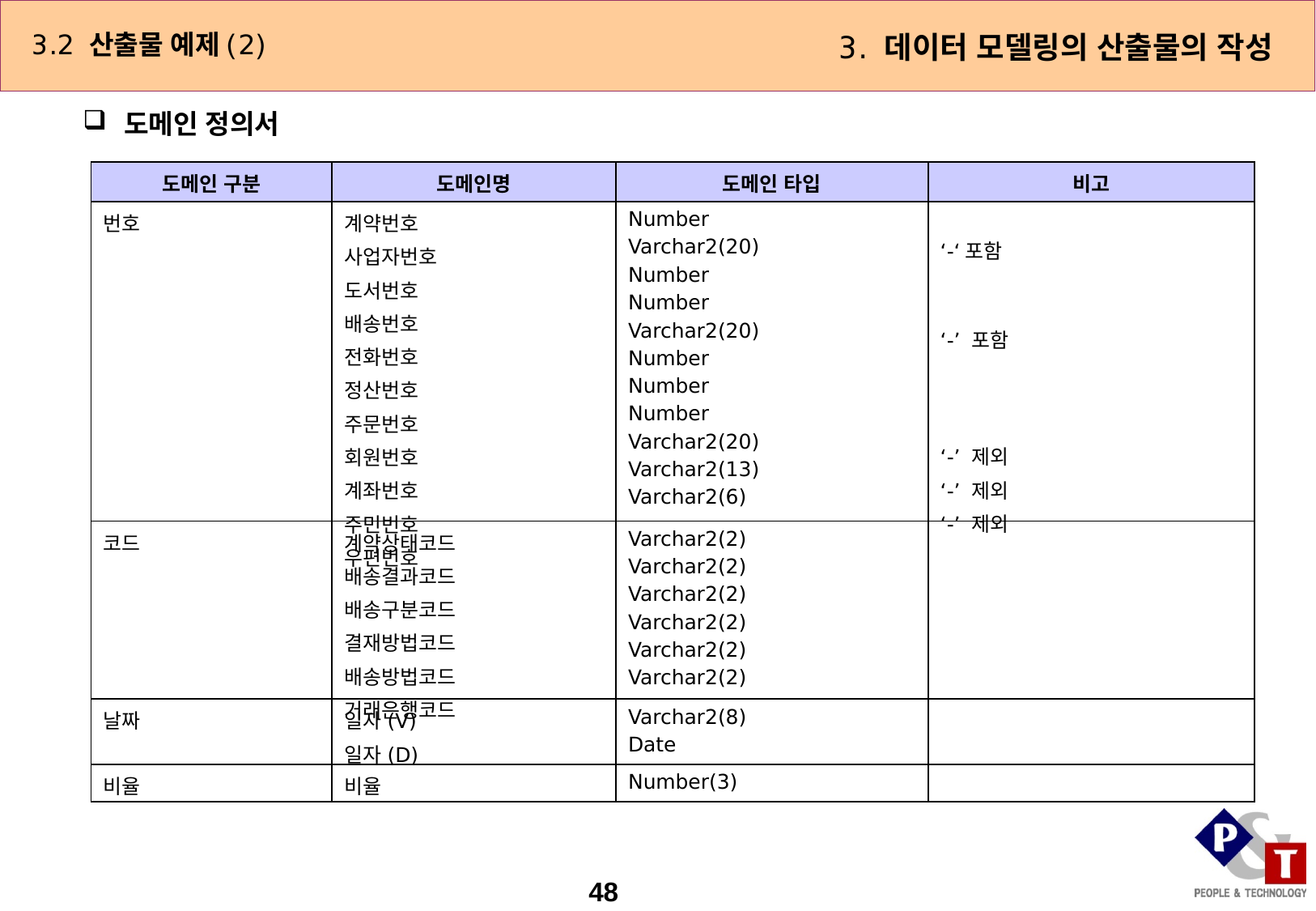

3.2 산출물 예제(2)
3. 데이터 모델링의 산출물의 작성
 도메인 정의서
| 도메인 구분 | 도메인명 | 도메인 타입 | 비고 |
| --- | --- | --- | --- |
| 번호 | 계약번호 사업자번호 도서번호 배송번호 전화번호 정산번호 주문번호 회원번호 계좌번호 주민번호 우편번호 | Number Varchar2(20) Number Number Varchar2(20) Number Number Number Varchar2(20) Varchar2(13) Varchar2(6) | ‘-‘포함   ‘-’ 포함 ‘-’ 제외 ‘-’ 제외 ‘-’ 제외 |
| 코드 | 계약상태코드 배송결과코드 배송구분코드 결재방법코드 배송방법코드 거래은행코드 | Varchar2(2) Varchar2(2) Varchar2(2) Varchar2(2) Varchar2(2) Varchar2(2) |  |
| 날짜 | 일자(V) 일자(D) | Varchar2(8) Date |  |
| 비율 | 비율 | Number(3) |  |